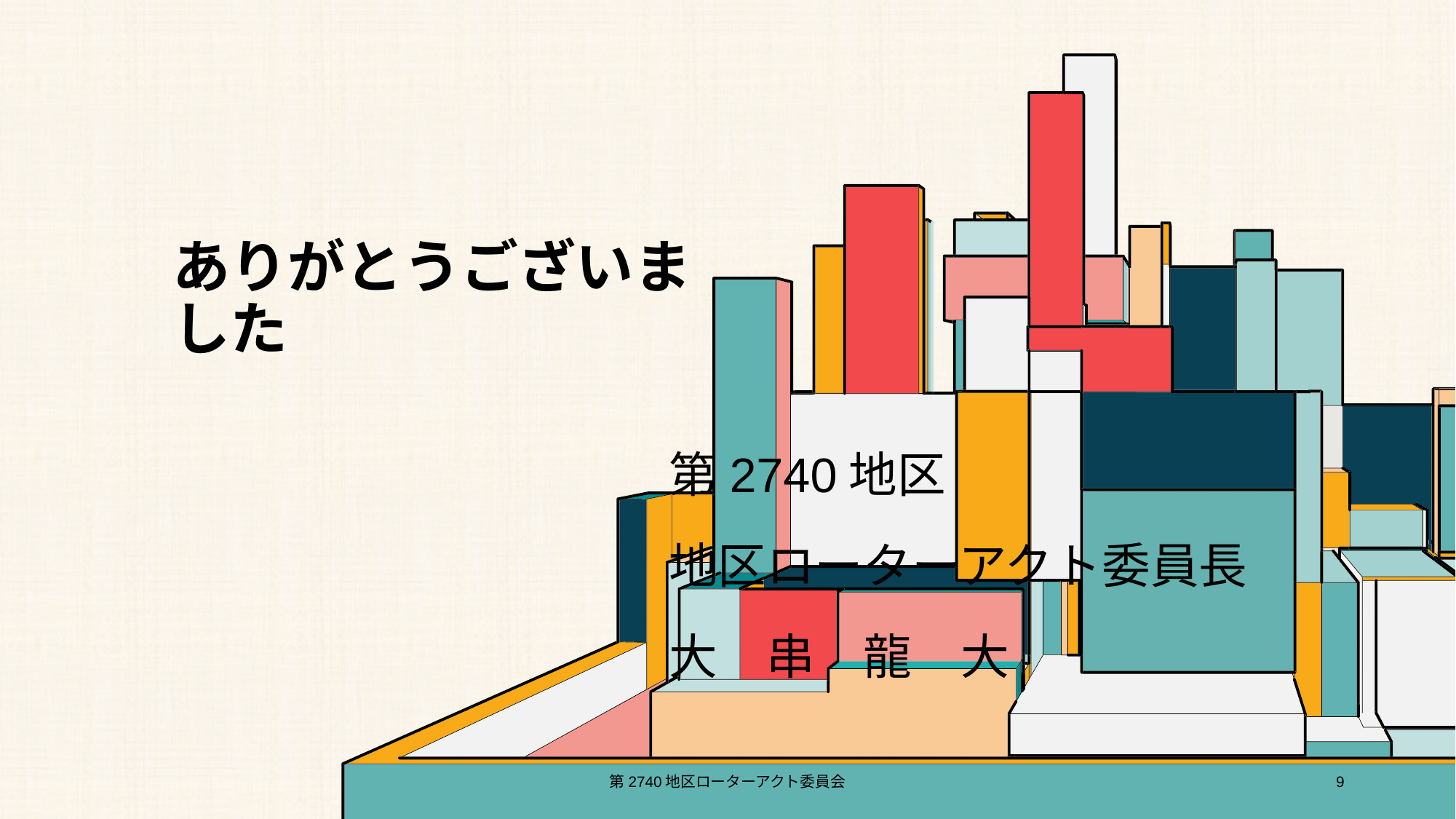

# ありがとうございました
第2740地区

地区ローターアクト委員長

大　串　龍　大

第2740地区ローターアクト委員会
9